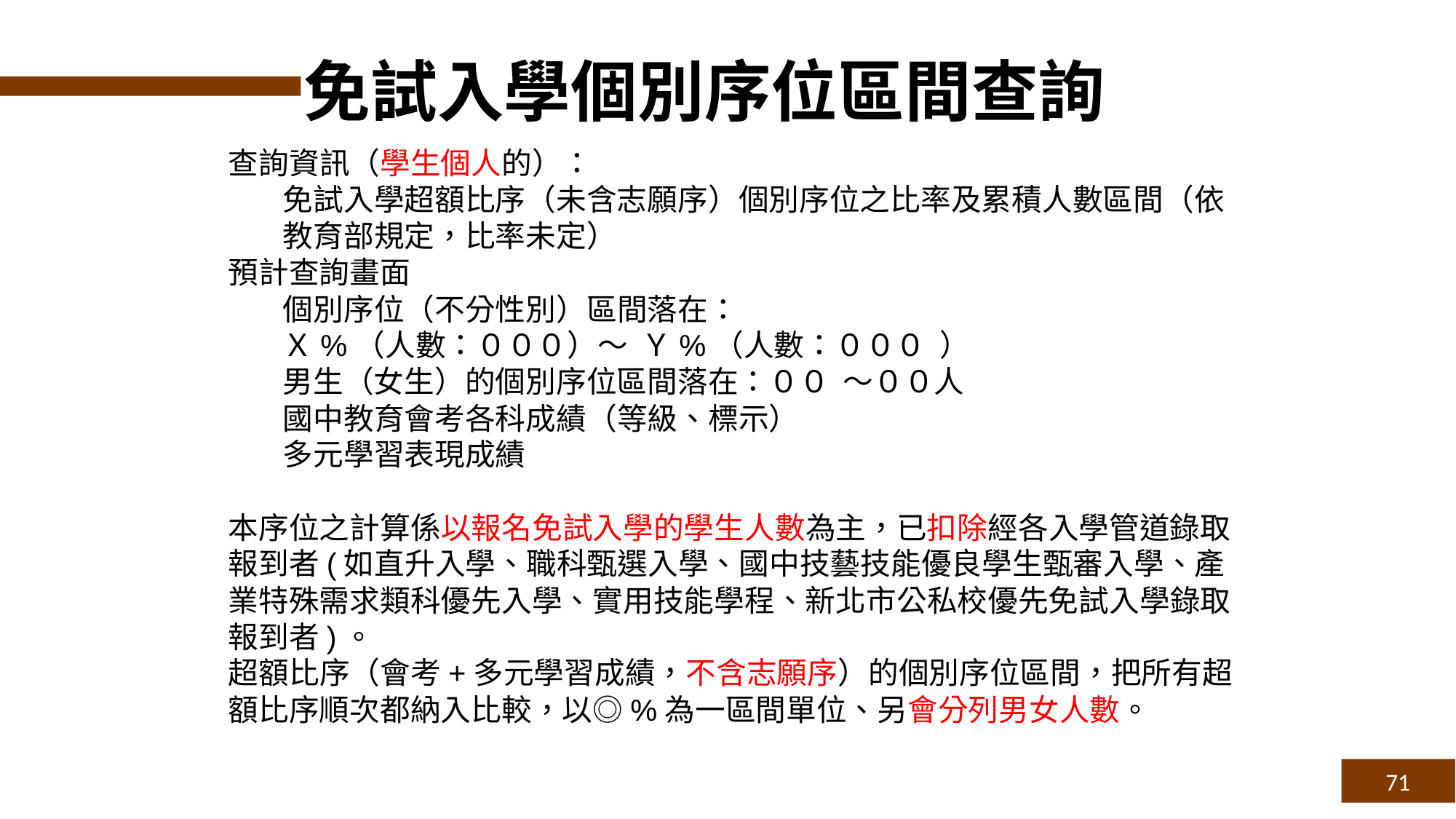

免試入學個別序位區間查詢

查詢資訊（學生個人的）：
免試入學超額比序（未含志願序）個別序位之比率及累積人數區間（依教育部規定，比率未定）
預計查詢畫面
個別序位（不分性別）區間落在：
Ｘ%（人數：０００）～  Ｙ%（人數：０００  ）
男生（女生）的個別序位區間落在：００  ～００人
國中教育會考各科成績（等級、標示）
多元學習表現成績

本序位之計算係以報名免試入學的學生人數為主，已扣除經各入學管道錄取報到者(如直升入學、職科甄選入學、國中技藝技能優良學生甄審入學、產業特殊需求類科優先入學、實用技能學程、新北市公私校優先免試入學錄取報到者)。
超額比序（會考+多元學習成績，不含志願序）的個別序位區間，把所有超額比序順次都納入比較，以◎%為一區間單位、另會分列男女人數。

71